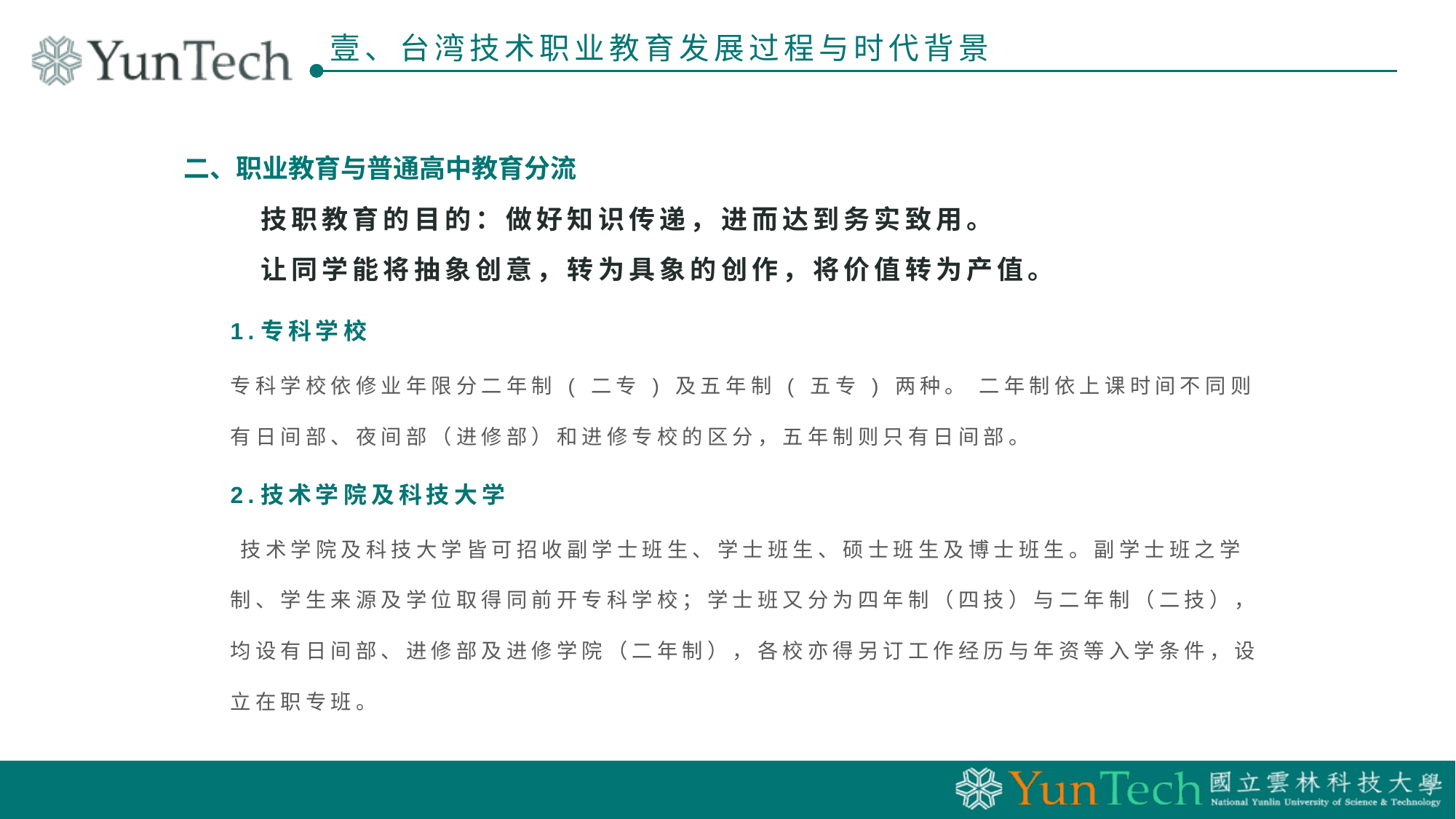

二、职业教育与普通高中教育分流
       技职教育的目的：做好知识传递，进而达到务实致用。
       让同学能将抽象创意，转为具象的创作，将价值转为产值。
1.专科学校
专科学校依修业年限分二年制 ( 二专 ) 及五年制 ( 五专 ) 两种。 二年制依上课时间不同则有日间部、夜间部（进修部）和进修专校的区分，五年制则只有日间部。
2.技术学院及科技大学
 技术学院及科技大学皆可招收副学士班生、学士班生、硕士班生及博士班生。副学士班之学制、学生来源及学位取得同前开专科学校；学士班又分为四年制（四技）与二年制（二技），均设有日间部、进修部及进修学院（二年制），各校亦得另订工作经历与年资等入学条件，设立在职专班。